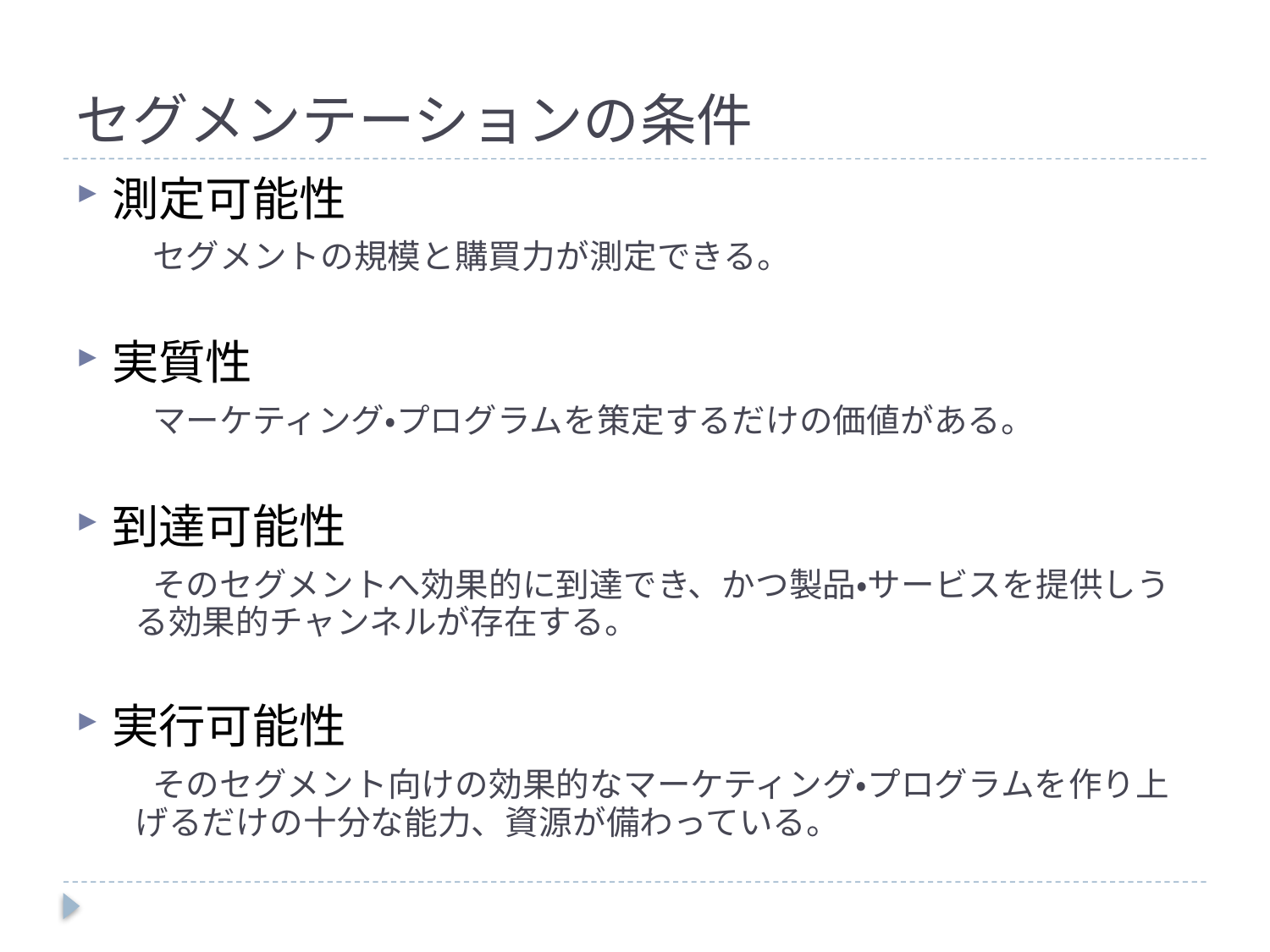

# セグメンテーションの条件
測定可能性
　セグメントの規模と購買力が測定できる。

実質性
　マーケティング・プログラムを策定するだけの価値がある。

到達可能性
　そのセグメントへ効果的に到達でき、かつ製品・サービスを提供しうる効果的チャンネルが存在する。

実行可能性
　そのセグメント向けの効果的なマーケティング・プログラムを作り上げるだけの十分な能力、資源が備わっている。